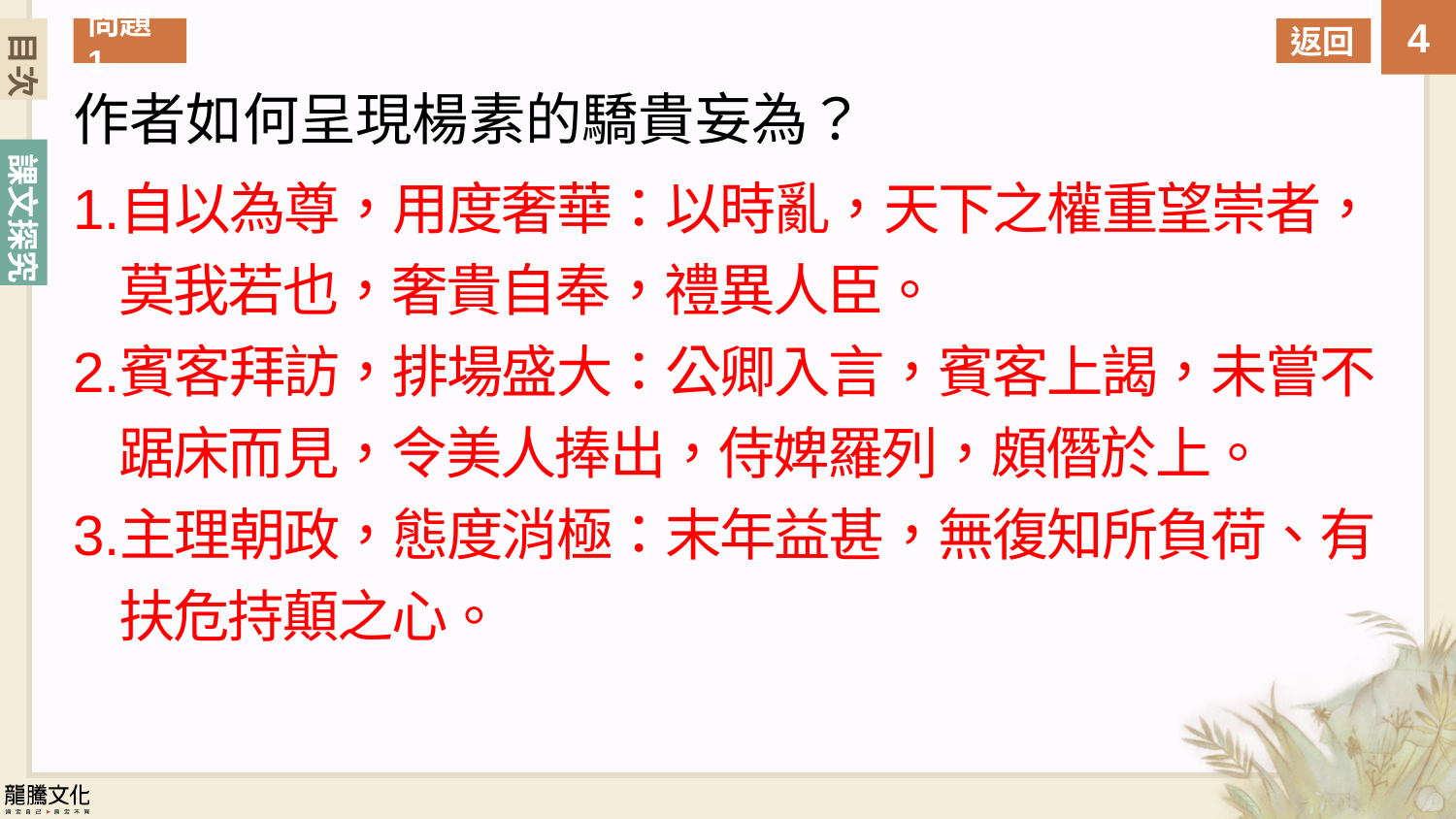

目次
問題1
返回
作者如何呈現楊素的驕貴妄為？
自以為尊，用度奢華：以時亂，天下之權重望崇者，莫我若也，奢貴自奉，禮異人臣。
賓客拜訪，排場盛大：公卿入言，賓客上謁，未嘗不踞床而見，令美人捧出，侍婢羅列，頗僭於上。
主理朝政，態度消極：末年益甚，無復知所負荷、有扶危持顛之心。